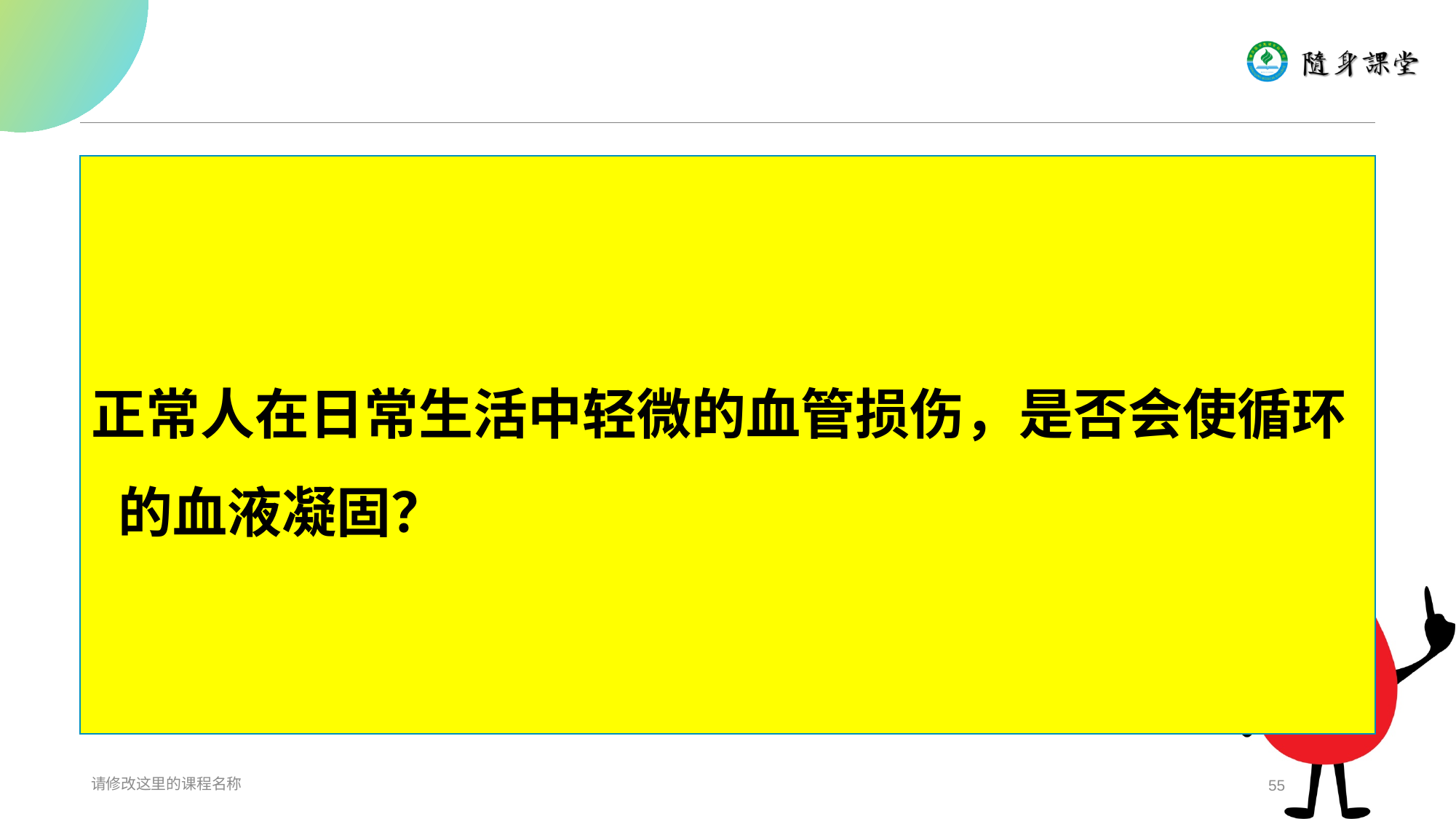

#
正常人在日常生活中轻微的血管损伤，是否会使循环的血液凝固？
请修改这里的课程名称
55